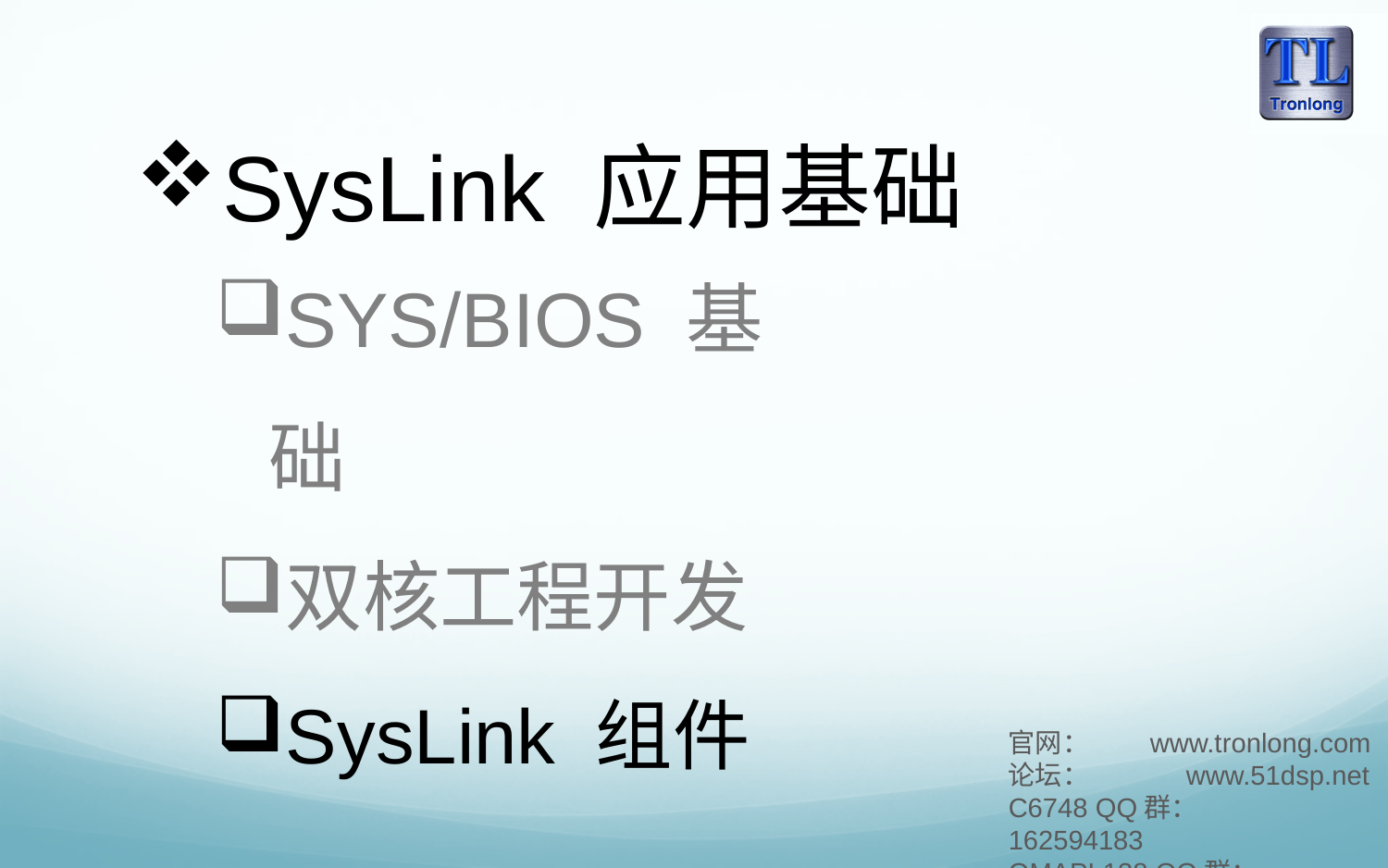

SysLink 应用基础
SYS/BIOS 基础
双核工程开发
SysLink 组件